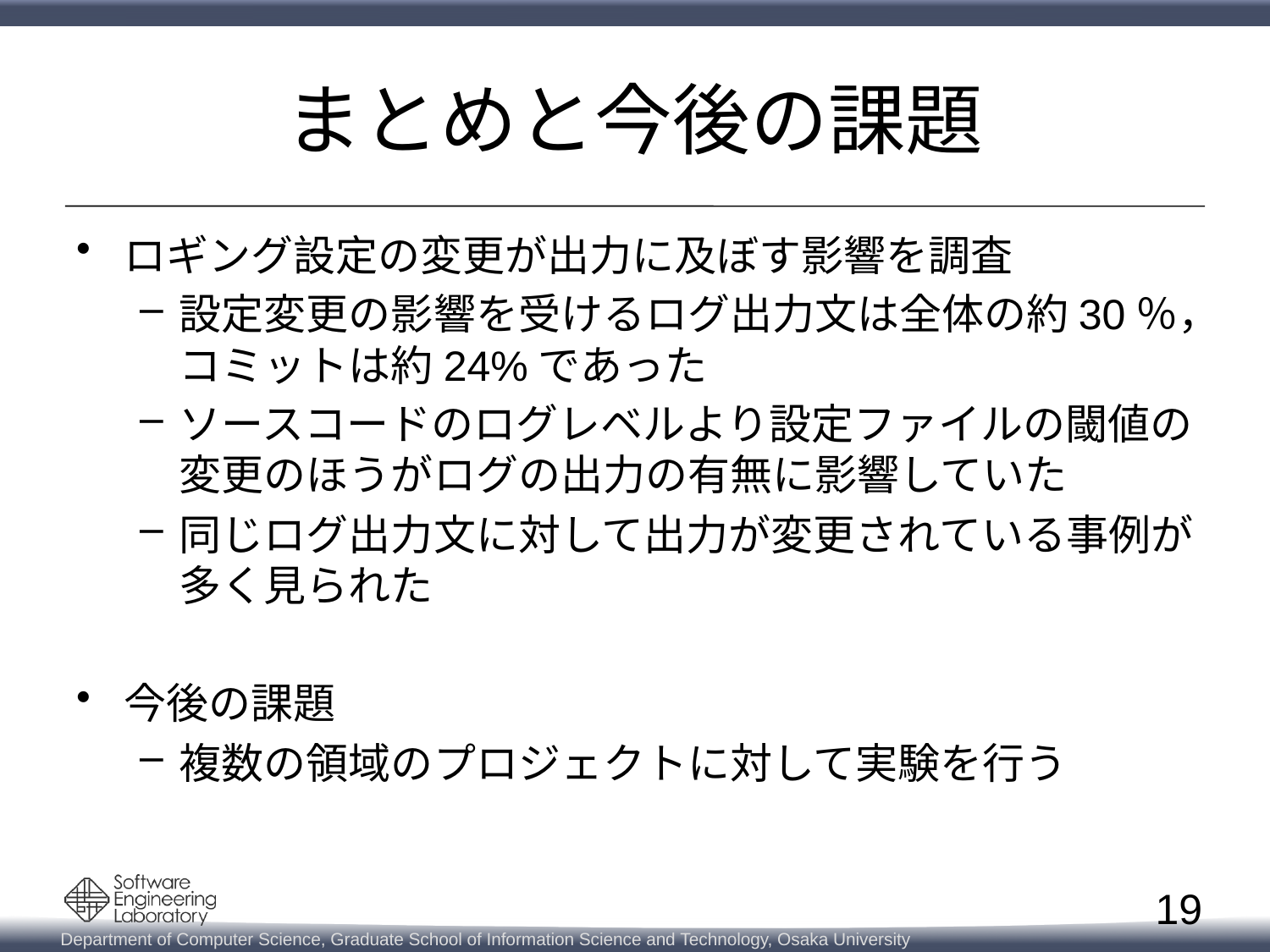

# まとめと今後の課題
ロギング設定の変更が出力に及ぼす影響を調査
設定変更の影響を受けるログ出力文は全体の約30％，コミットは約24%であった
ソースコードのログレベルより設定ファイルの閾値の
変更のほうがログの出力の有無に影響していた
同じログ出力文に対して出力が変更されている事例が
多く見られた

今後の課題
複数の領域のプロジェクトに対して実験を行う

19